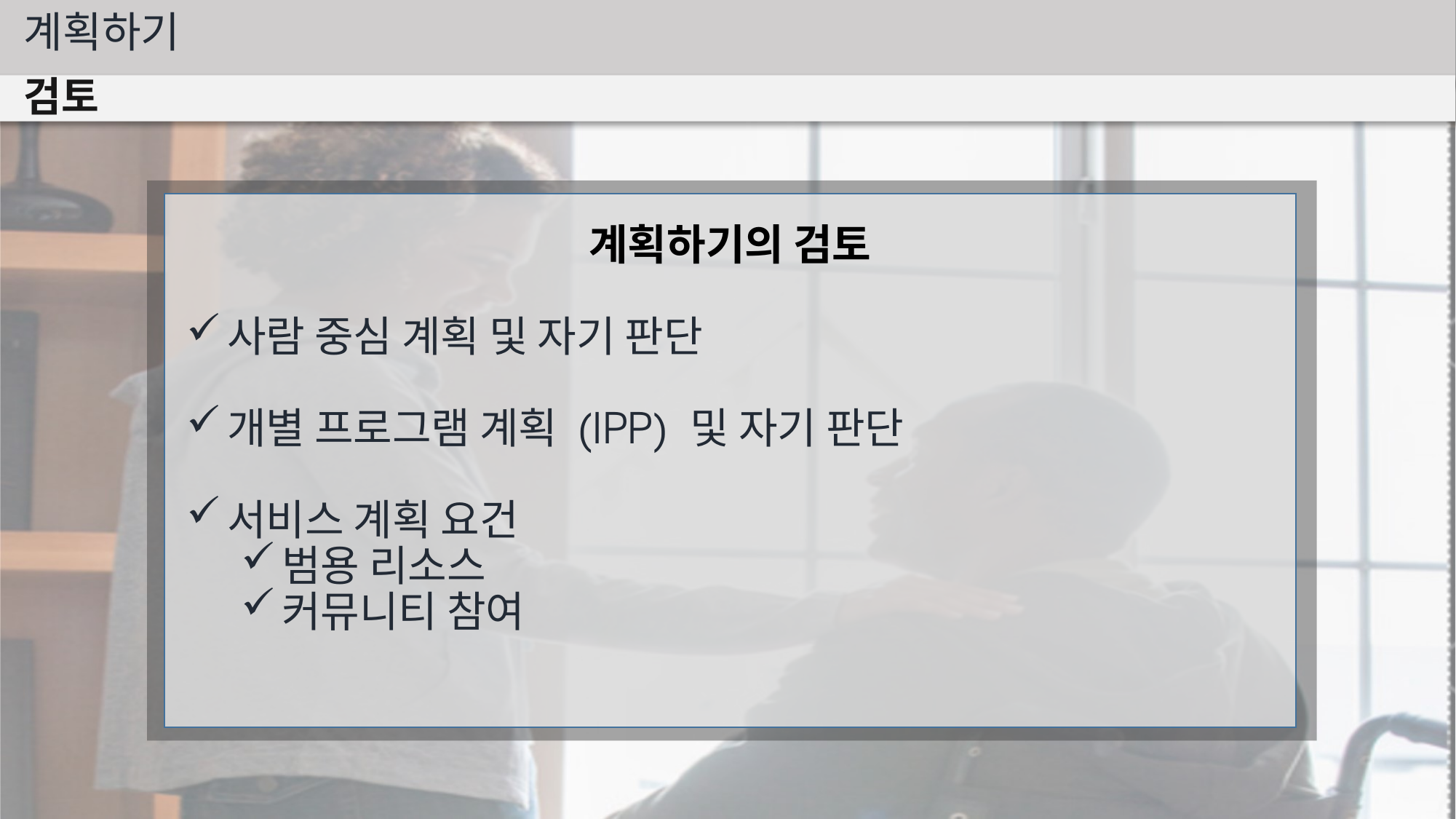

계획하기
검토

계획하기의 검토

사람 중심 계획 및 자기 판단

개별 프로그램 계획 (IPP) 및 자기 판단

서비스 계획 요건
범용 리소스
커뮤니티 참여